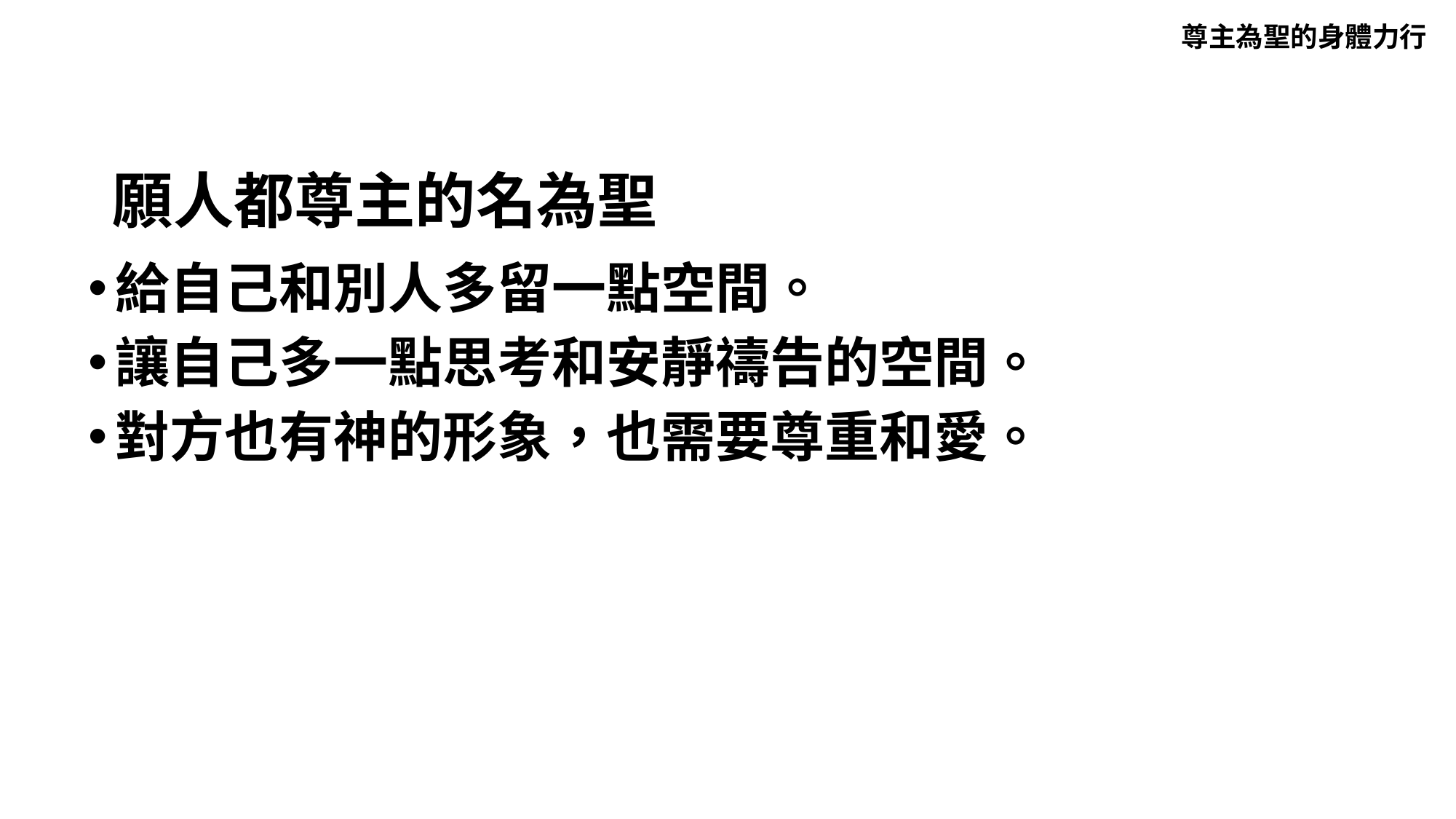

尊主為聖的身體力行
願人都尊主的名為聖
給自己和別人多留一點空間。
讓自己多一點思考和安靜禱告的空間。
對方也有神的形象，也需要尊重和愛。